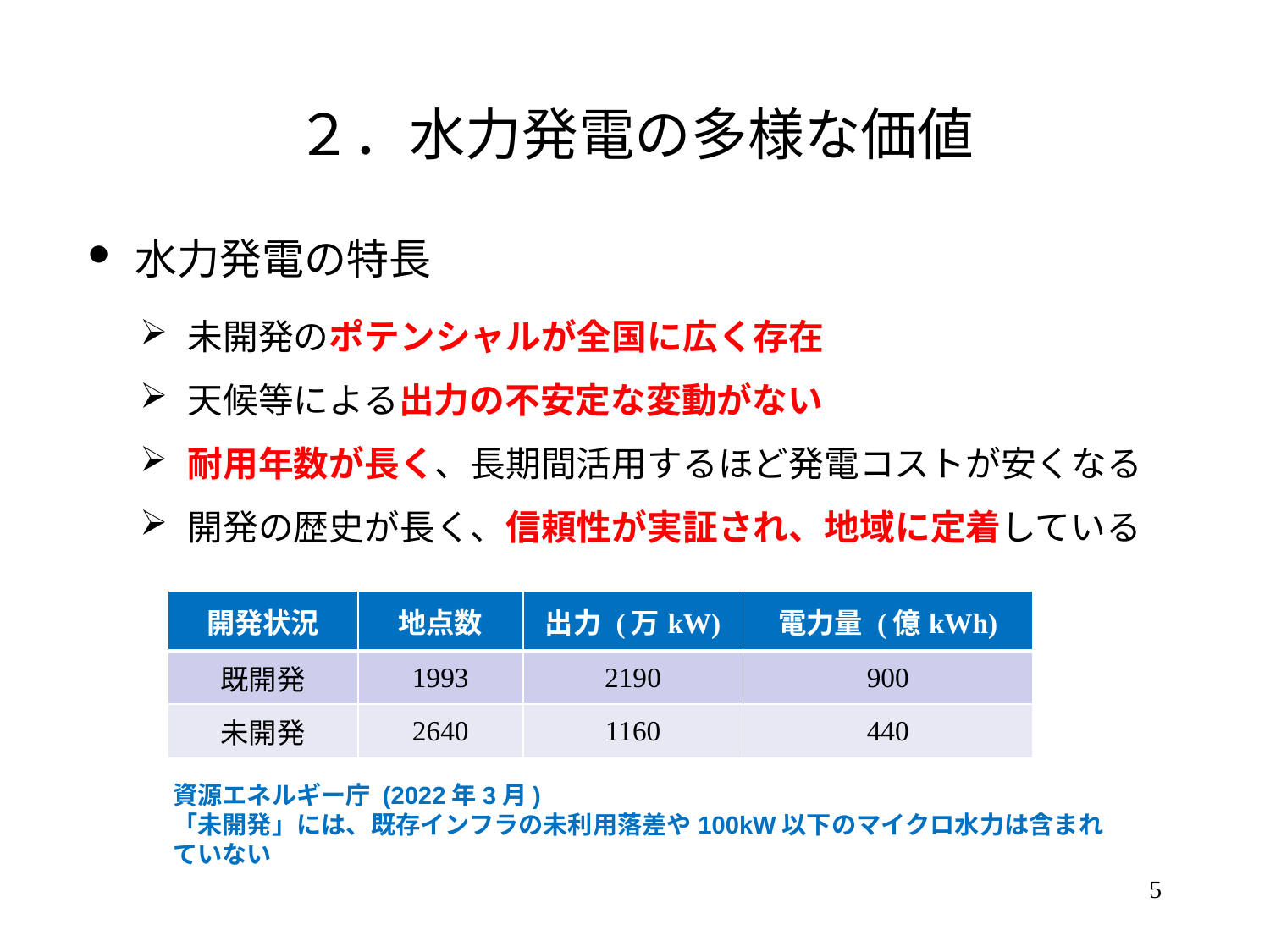

# ２．水力発電の多様な価値
水力発電の特長
未開発のポテンシャルが全国に広く存在
天候等による出力の不安定な変動がない
耐用年数が長く、長期間活用するほど発電コストが安くなる
開発の歴史が長く、信頼性が実証され、地域に定着している
| 開発状況 | 地点数 | 出力 (万kW) | 電力量 (億kWh) |
| --- | --- | --- | --- |
| 既開発 | 1993 | 2190 | 900 |
| 未開発 | 2640 | 1160 | 440 |
資源エネルギー庁 (2022年3月)
「未開発」には、既存インフラの未利用落差や100kW以下のマイクロ水力は含まれていない
5